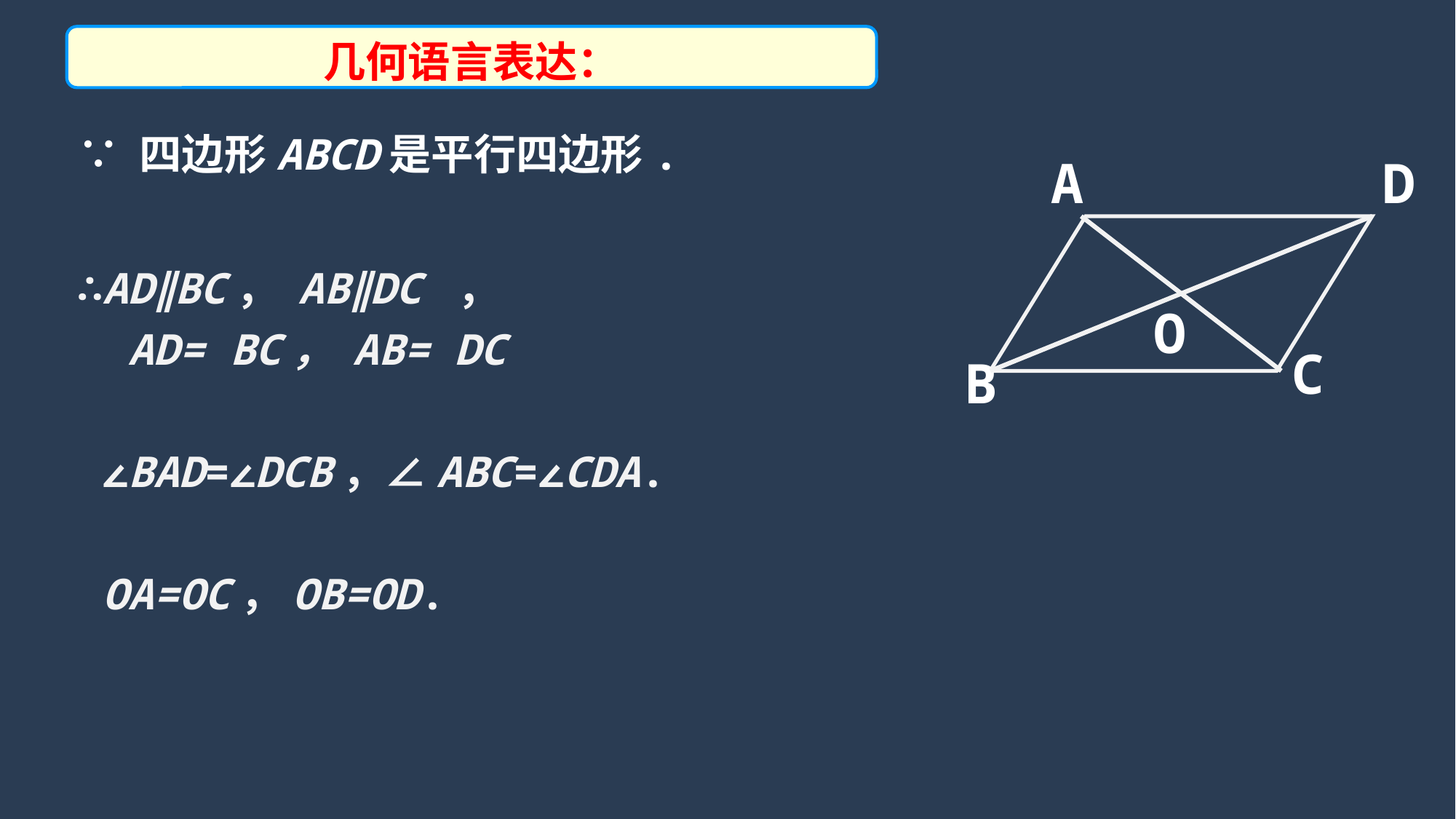

几何语言表达：
∵ 四边形ABCD是平行四边形.
A
D
C
B

O
∴AD∥BC， AB∥DC ，
  AD= BC， AB= DC

 ∠BAD=∠DCB，∠ABC=∠CDA.

 OA=OC，OB=OD.